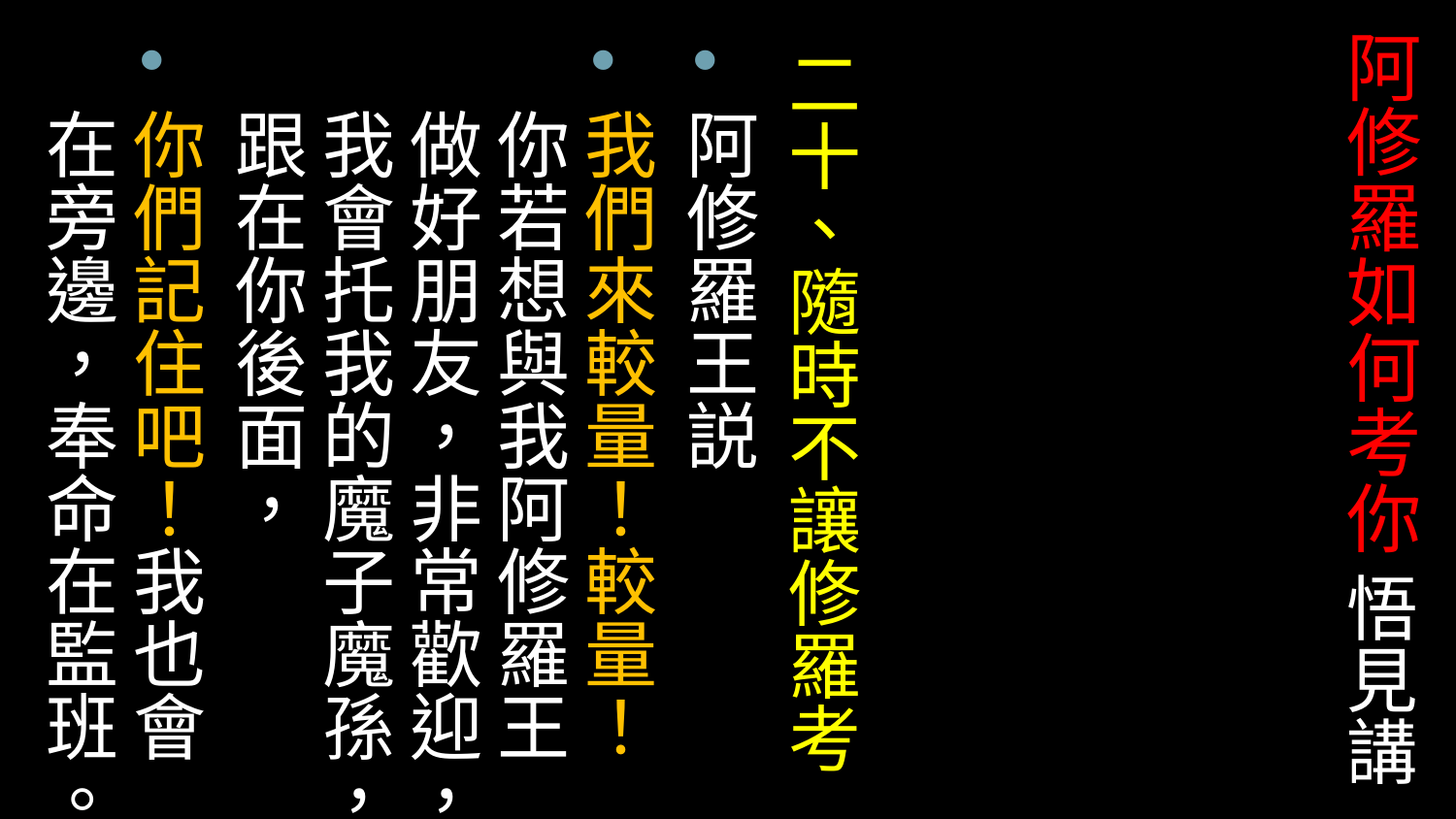

# 阿修羅如何考你 悟見講
二十、隨時不讓修羅考
阿修羅王説
我們來較量！較量！你若想與我阿修羅王做好朋友，非常歡迎，我會托我的魔子魔孫，跟在你後面，
你們記住吧！我也會在旁邊，奉命在監班。